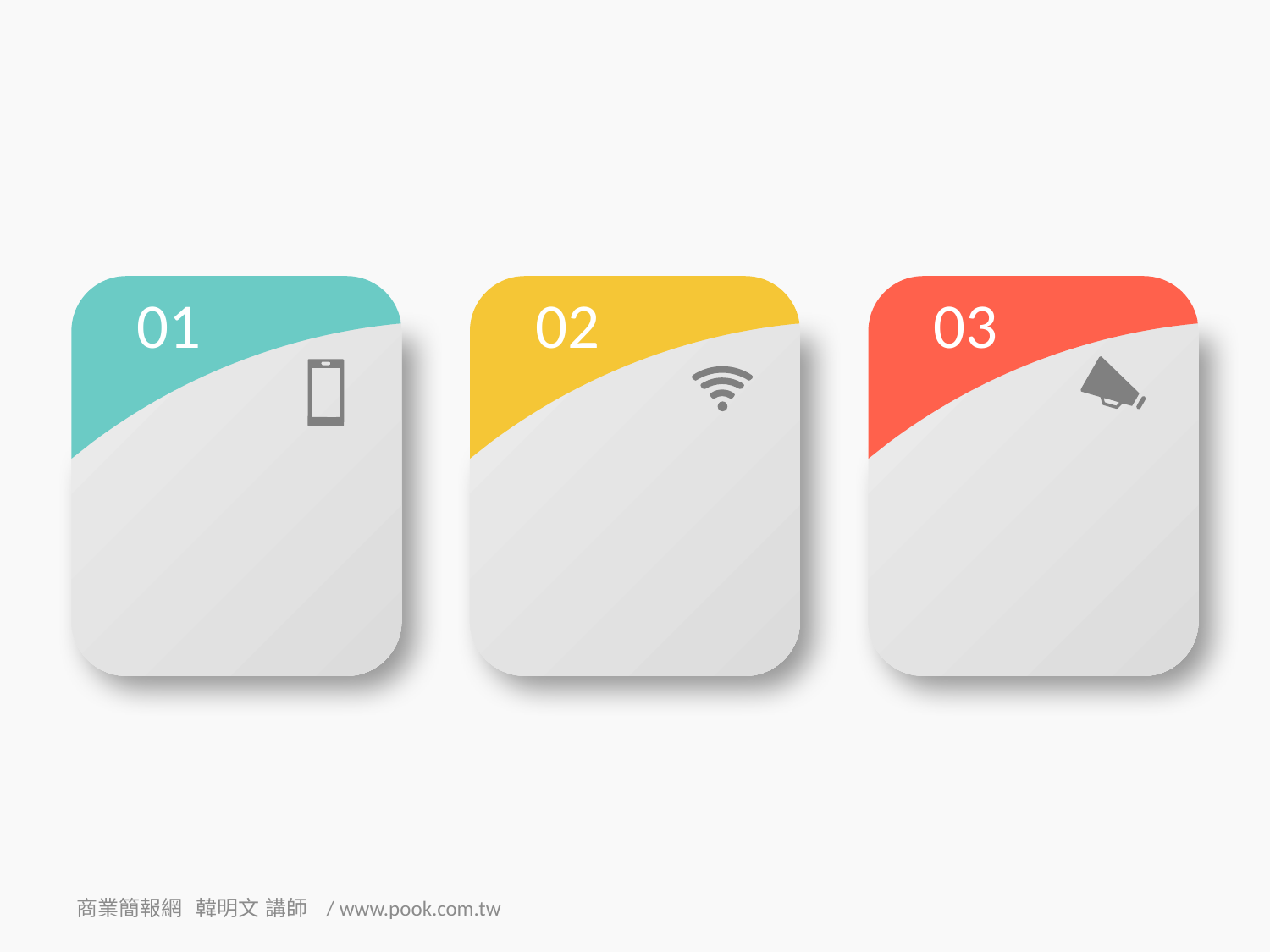

01
02
03

商業簡報網  韓明文 講師  / www.pook.com.tw